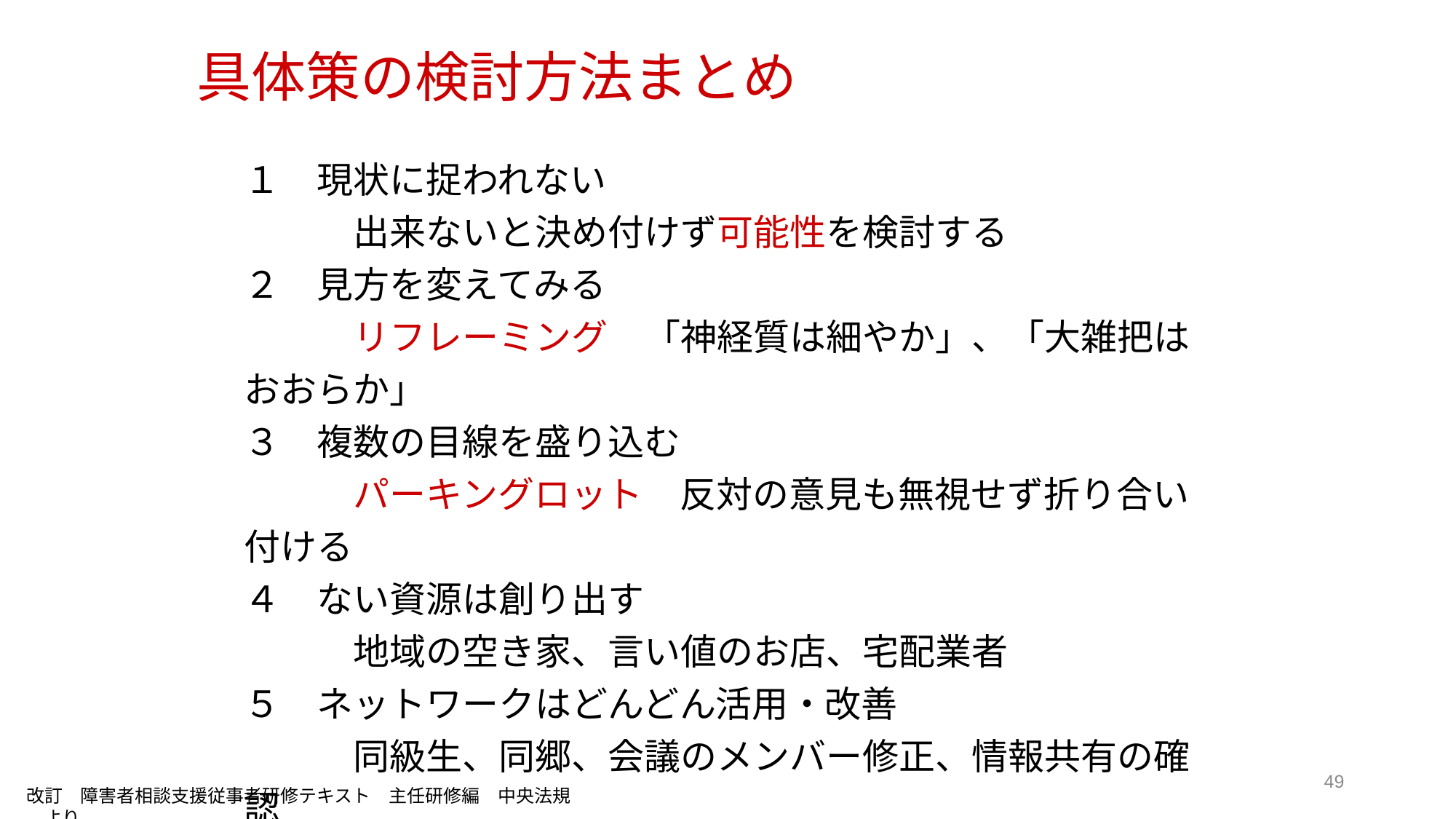

具体策の検討方法まとめ
１　現状に捉われない
　　　出来ないと決め付けず可能性を検討する
２　見方を変えてみる
　　　リフレーミング　「神経質は細やか」、「大雑把はおおらか」
３　複数の目線を盛り込む
　　　パーキングロット　反対の意見も無視せず折り合い付ける
４　ない資源は創り出す
　　　地域の空き家、言い値のお店、宅配業者
５　ネットワークはどんどん活用・改善
　　　同級生、同郷、会議のメンバー修正、情報共有の確認
49
改訂　障害者相談支援従事者研修テキスト　主任研修編　中央法規　より